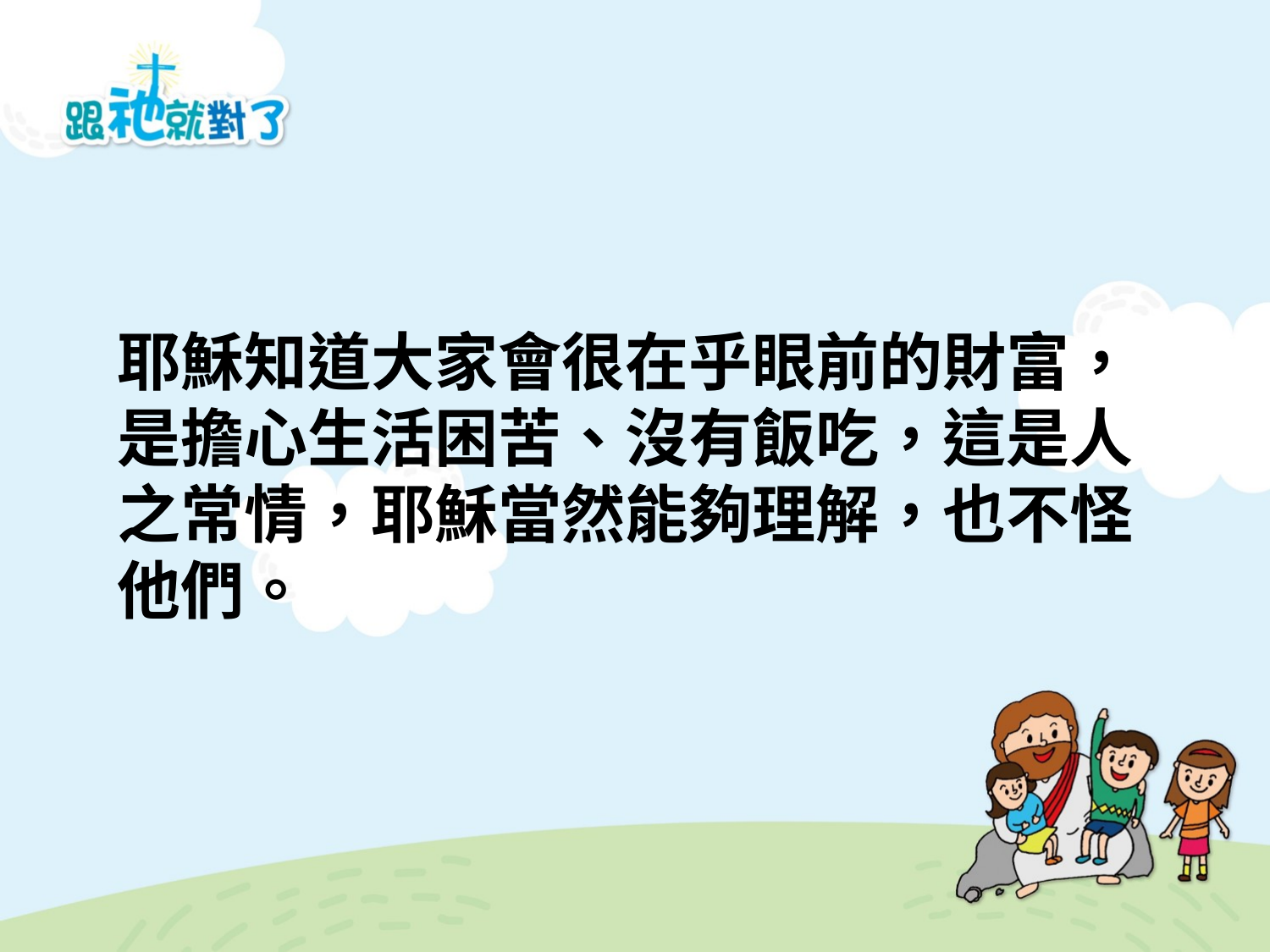

耶穌知道大家會很在乎眼前的財富，是擔心生活困苦、沒有飯吃，這是人之常情，耶穌當然能夠理解，也不怪他們。